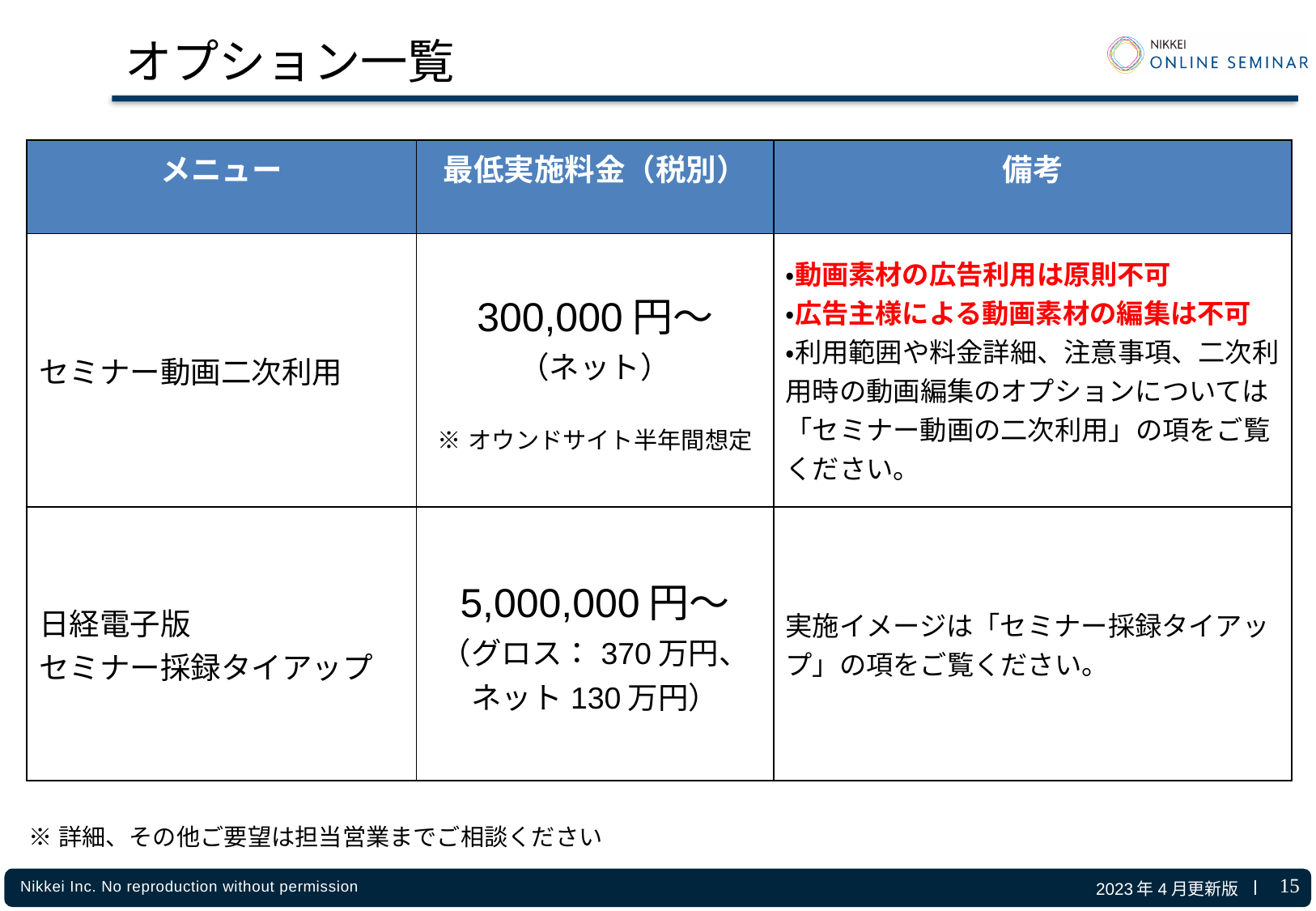

# オプション一覧
| メニュー | 最低実施料金（税別） | 備考 |
| --- | --- | --- |
| セミナー動画二次利用 | 300,000円～ （ネット） ※オウンドサイト半年間想定 | ・動画素材の広告利用は原則不可 ・広告主様による動画素材の編集は不可 ・利用範囲や料金詳細、注意事項、二次利用時の動画編集のオプションについては「セミナー動画の二次利用」の項をご覧ください。 |
| 日経電子版 セミナー採録タイアップ | 5,000,000円～ （グロス：370万円、 ネット130万円） | 実施イメージは「セミナー採録タイアップ」の項をご覧ください。 |
※詳細、その他ご要望は担当営業までご相談ください
15